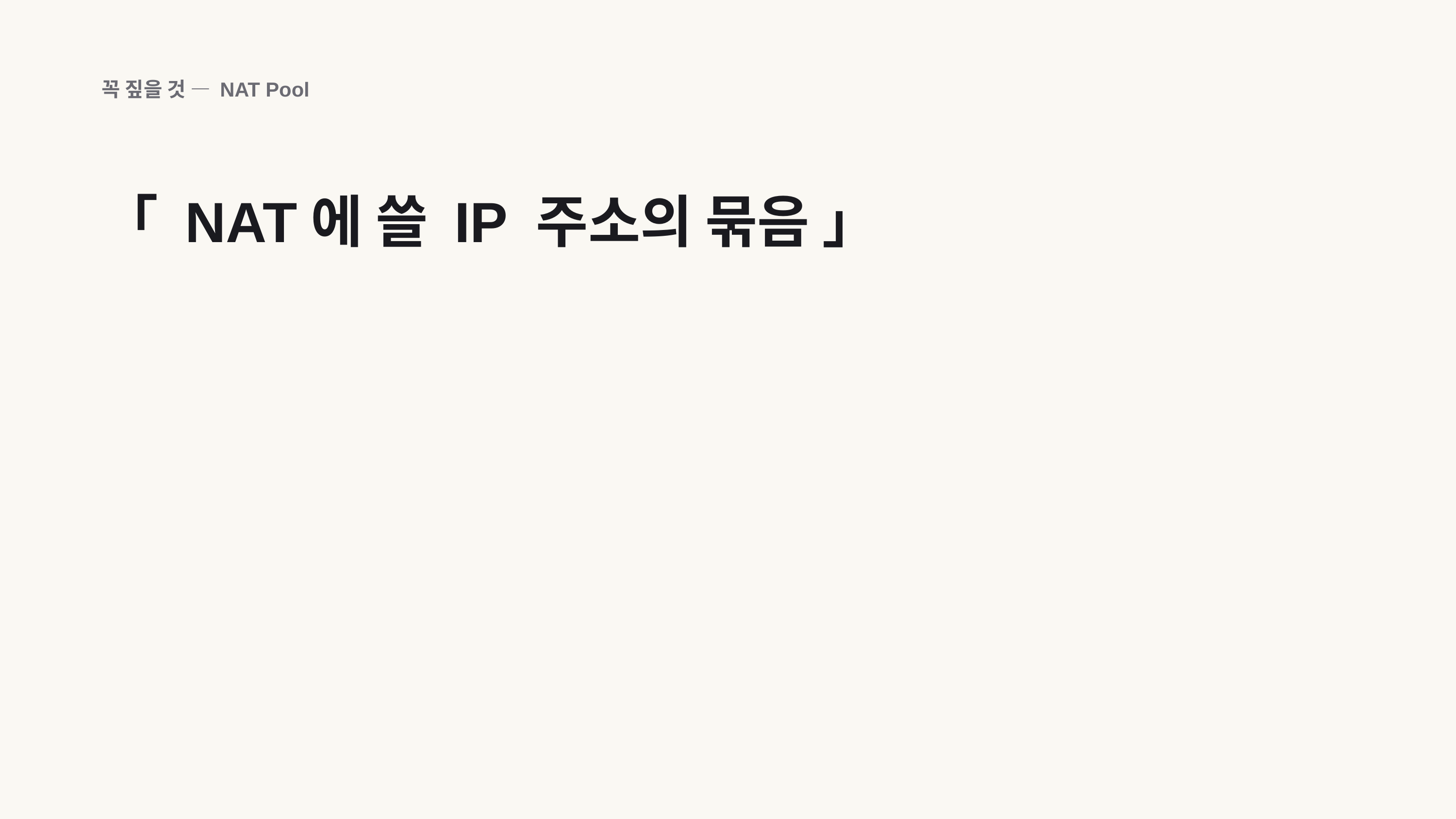

꼭 짚을 것 — NAT Pool
「 NAT에 쓸 IP 주소의 묶음 」